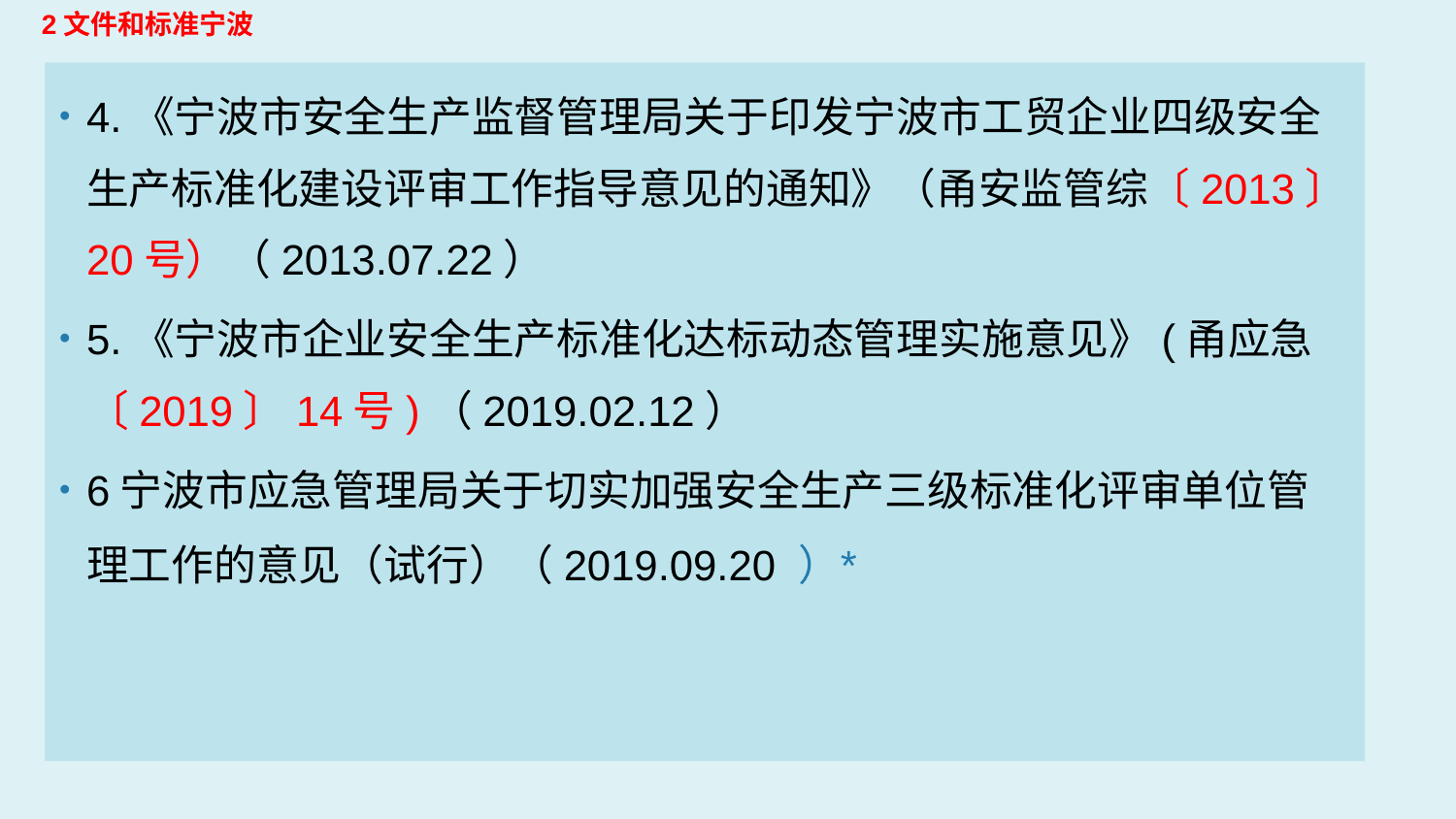

2文件和标准宁波
4.《宁波市安全生产监督管理局关于印发宁波市工贸企业四级安全生产标准化建设评审工作指导意见的通知》（甬安监管综〔2013〕20号）（2013.07.22）
5.《宁波市企业安全生产标准化达标动态管理实施意见》(甬应急〔2019〕14号)（2019.02.12）
6宁波市应急管理局关于切实加强安全生产三级标准化评审单位管理工作的意见（试行）（2019.09.20 ）*